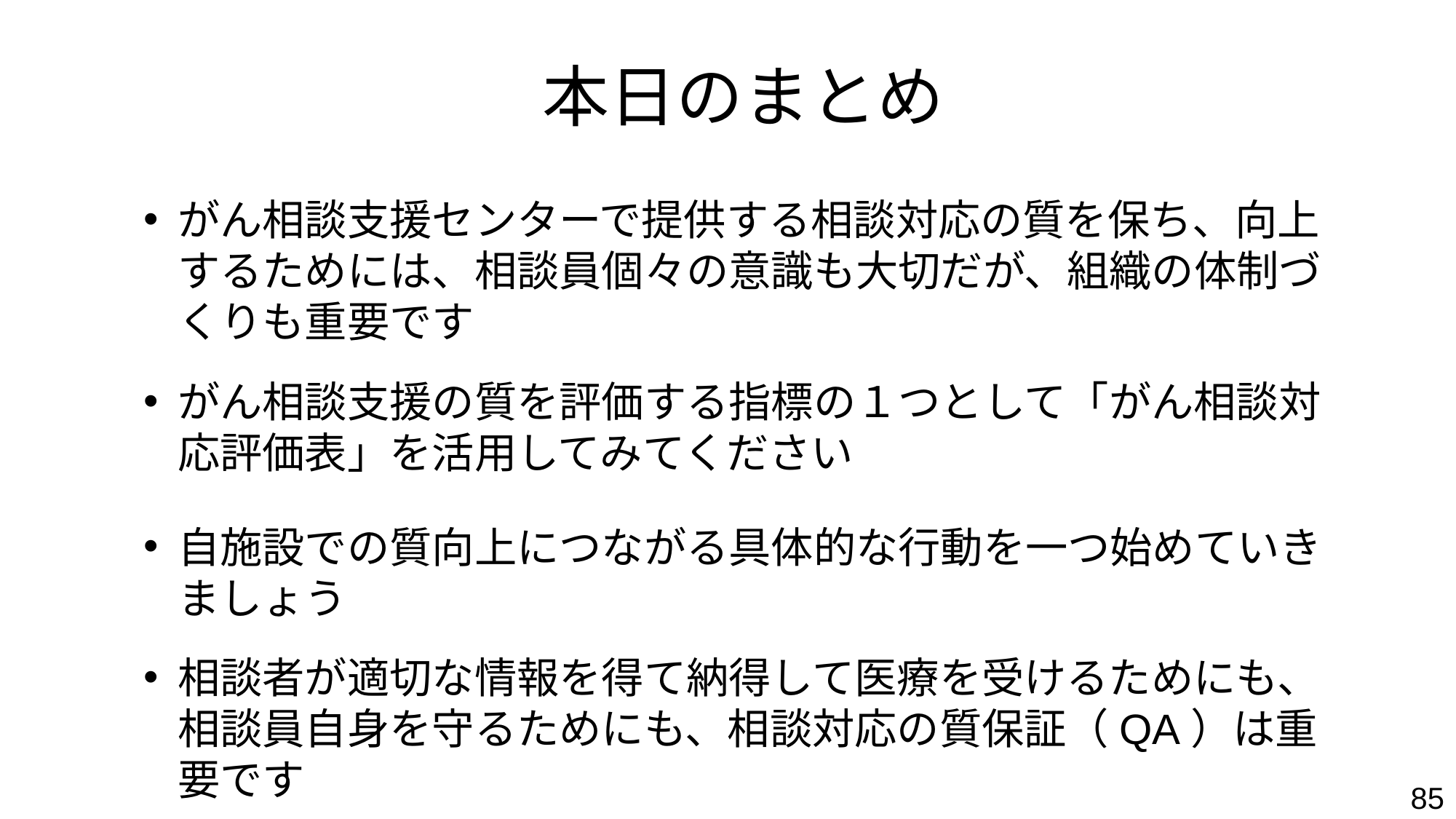

# 本日のまとめ
がん相談支援センターで提供する相談対応の質を保ち、向上するためには、相談員個々の意識も大切だが、組織の体制づくりも重要です

がん相談支援の質を評価する指標の１つとして「がん相談対応評価表」を活用してみてください

自施設での質向上につながる具体的な行動を一つ始めていきましょう

相談者が適切な情報を得て納得して医療を受けるためにも、相談員自身を守るためにも、相談対応の質保証（QA）は重要です
85